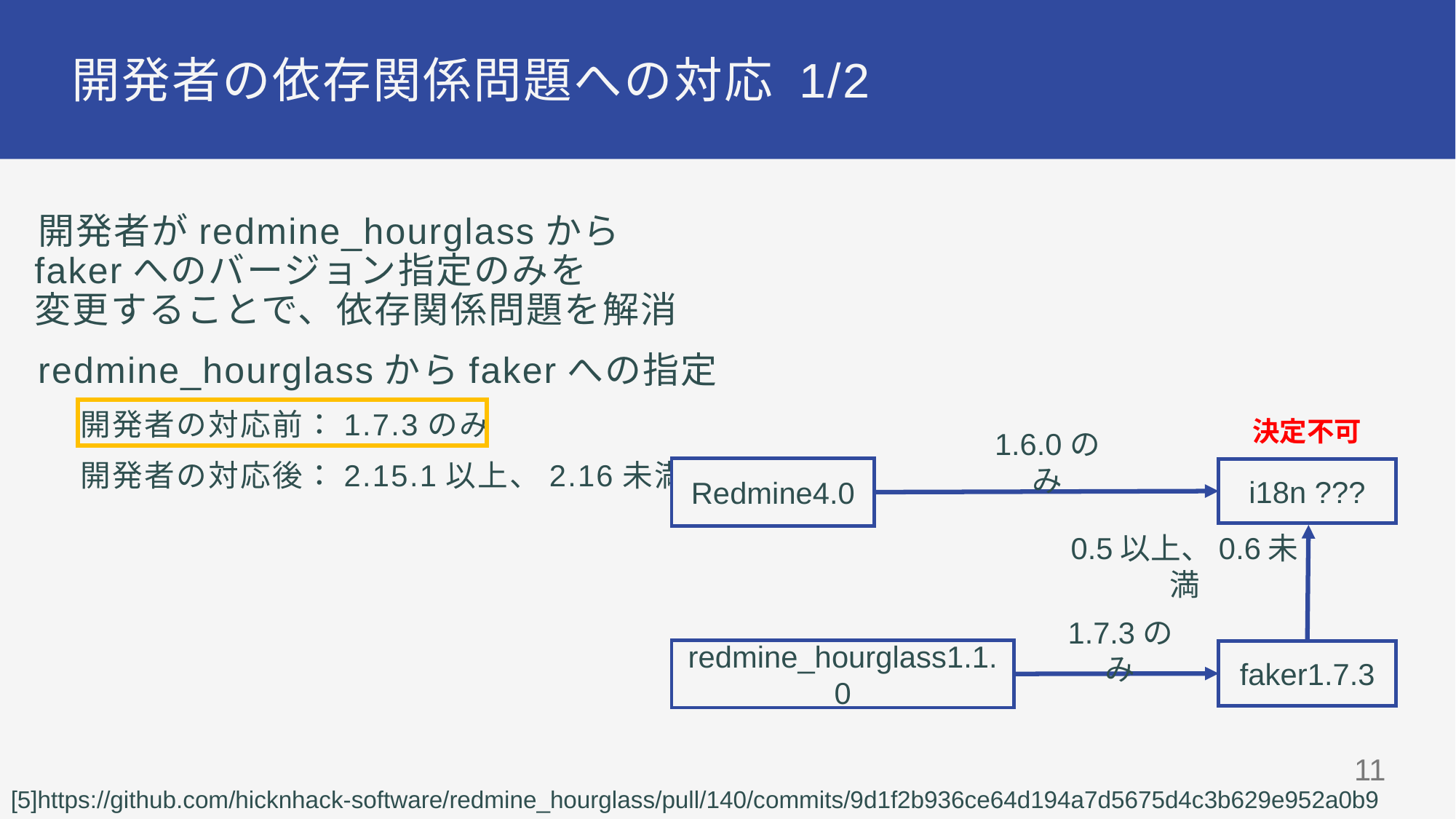

# 開発者の依存関係問題への対応 1/2
開発者がredmine_hourglassから
fakerへのバージョン指定のみを
変更することで、依存関係問題を解消
redmine_hourglassからfakerへの指定
開発者の対応前：1.7.3のみ
開発者の対応後：2.15.1以上、2.16未満

決定不可
1.6.0のみ
Redmine4.0
i18n ???
0.5以上、0.6未満
1.7.3のみ
redmine_hourglass1.1.0
faker1.7.3
11
[5]https://github.com/hicknhack-software/redmine_hourglass/pull/140/commits/9d1f2b936ce64d194a7d5675d4c3b629e952a0b9